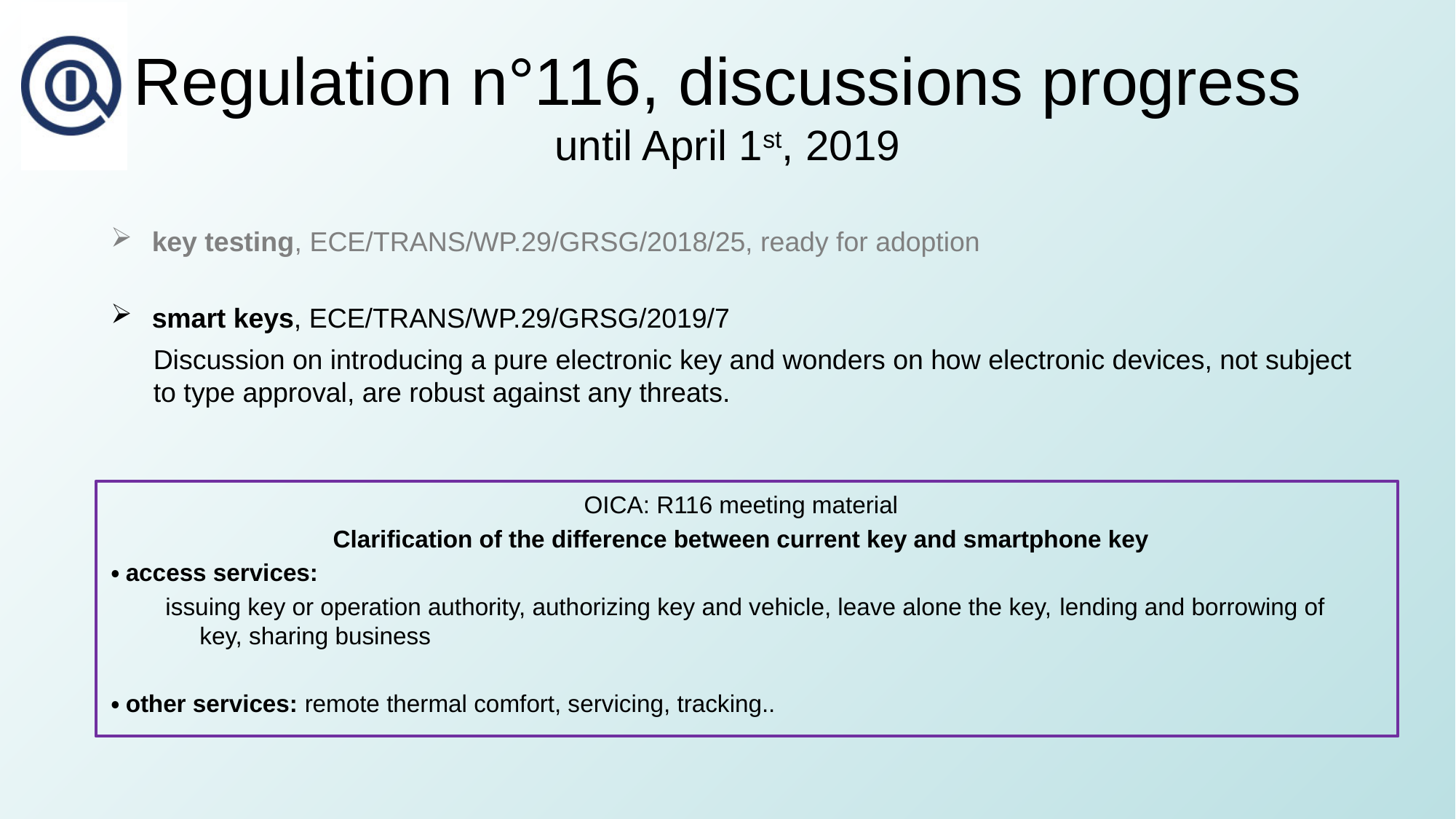

# Regulation n°116, discussions progress until April 1st, 2019
key testing, ECE/TRANS/WP.29/GRSG/2018/25, ready for adoption

smart keys, ECE/TRANS/WP.29/GRSG/2019/7
Discussion on introducing a pure electronic key and wonders on how electronic devices, not subject to type approval, are robust against any threats.

OICA: R116 meeting material
Clarification of the difference between current key and smartphone key
・access services:
issuing key or operation authority, authorizing key and vehicle, leave alone the key, lending and borrowing of key, sharing business

・other services: remote thermal comfort, servicing, tracking..